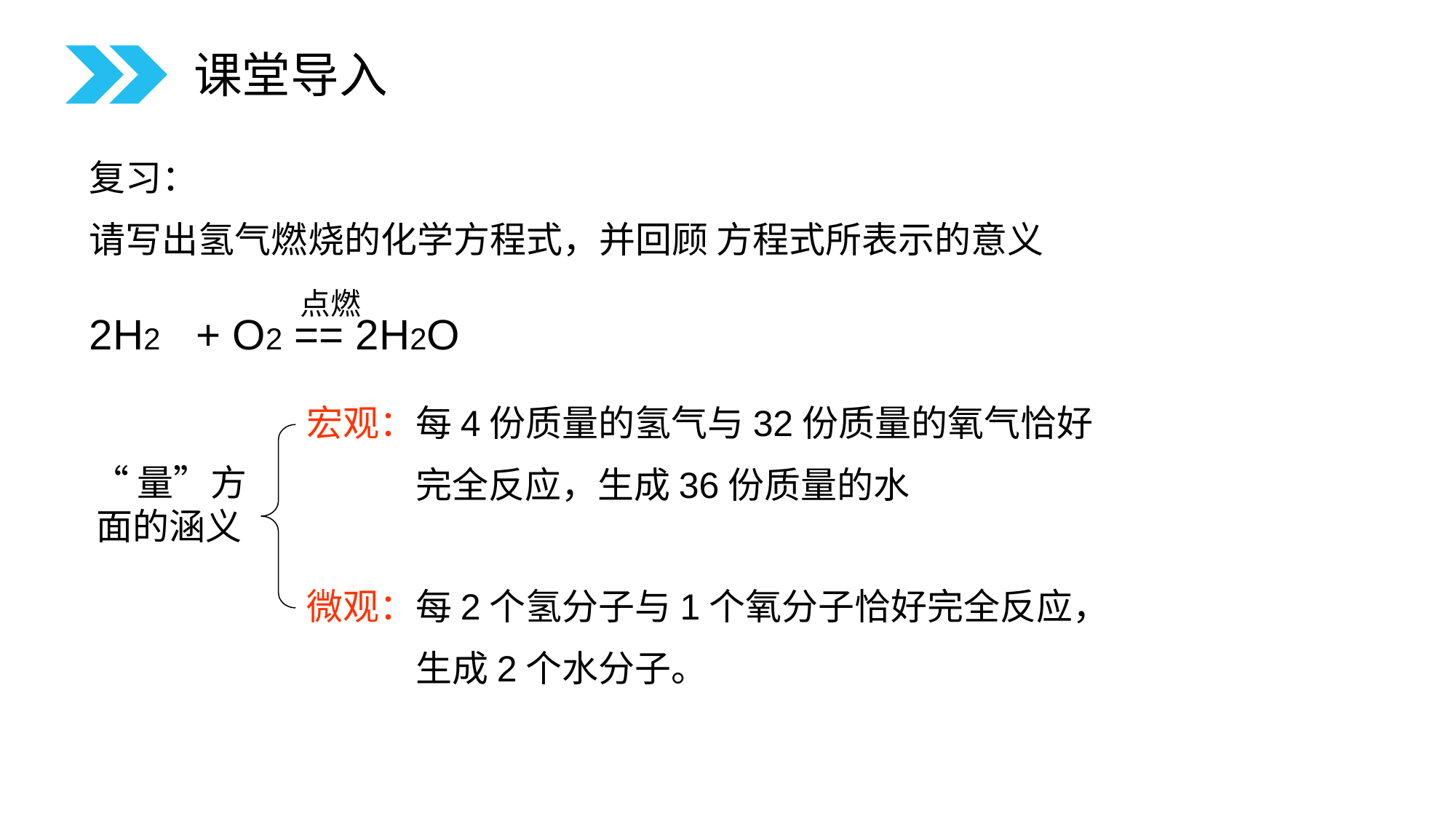

课堂导入
复习：
请写出氢气燃烧的化学方程式，并回顾 方程式所表示的意义
点燃
2H2   + O2 == 2H2O
宏观：每4份质量的氢气与32份质量的氧气恰好
　　　完全反应，生成36份质量的水

“量”方面的涵义
微观：每2个氢分子与1个氧分子恰好完全反应，
　　　生成2个水分子。